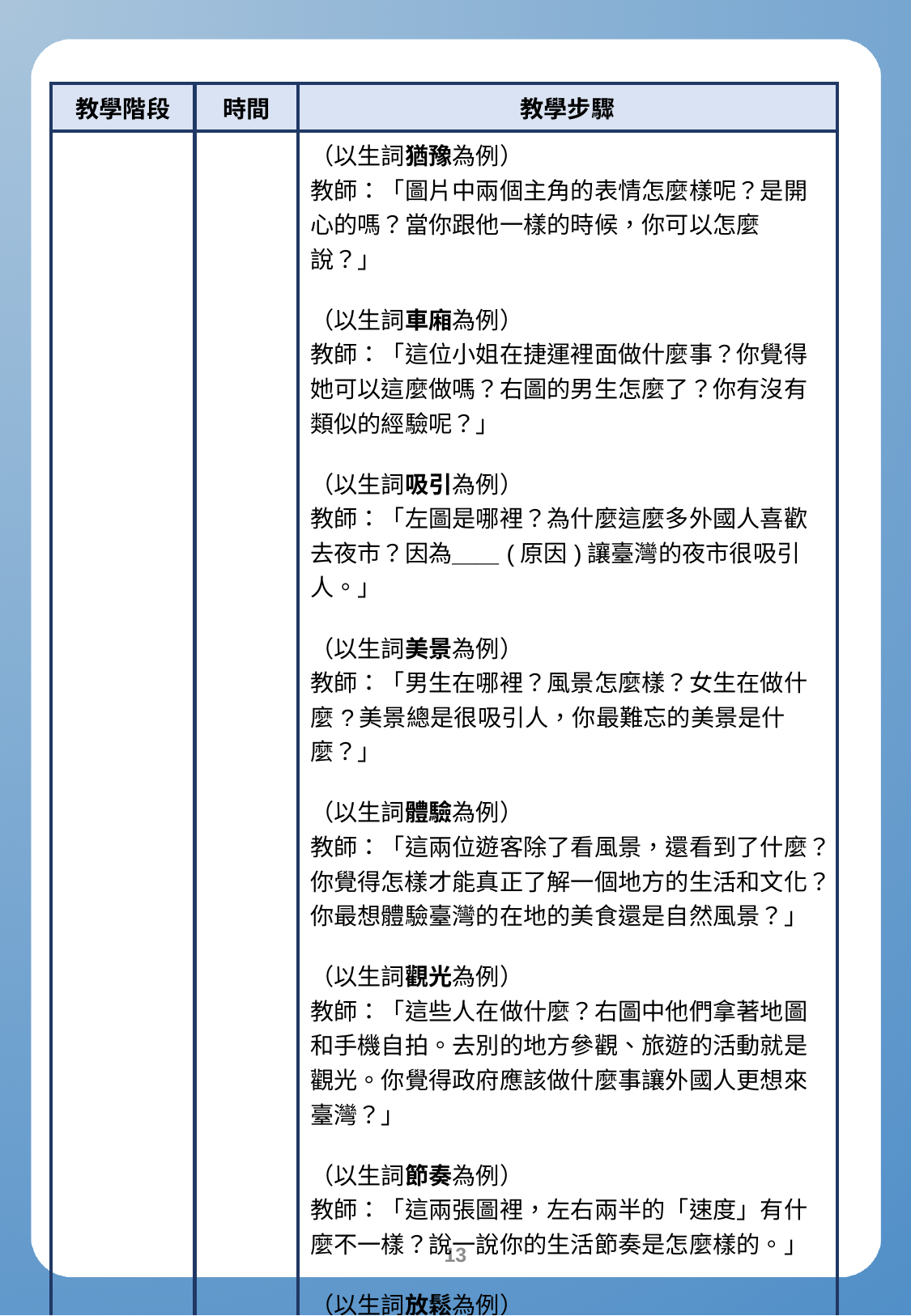

| 教學階段 | 時間 | 教學步驟 |
| --- | --- | --- |
|  |  | （以生詞猶豫為例） 教師：「圖片中兩個主角的表情怎麼樣呢？是開心的嗎？當你跟他一樣的時候，你可以怎麼說？」 （以生詞車廂為例） 教師：「這位小姐在捷運裡面做什麼事？你覺得她可以這麼做嗎？右圖的男生怎麼了？你有沒有類似的經驗呢？」 （以生詞吸引為例） 教師：「左圖是哪裡？為什麼這麼多外國人喜歡去夜市？因為＿＿(原因)讓臺灣的夜市很吸引人。」 （以生詞美景為例） 教師：「男生在哪裡？風景怎麼樣？女生在做什麼?美景總是很吸引人，你最難忘的美景是什麼？」 （以生詞體驗為例） 教師：「這兩位遊客除了看風景，還看到了什麼？你覺得怎樣才能真正了解一個地方的生活和文化？你最想體驗臺灣的在地的美食還是自然風景？」 （以生詞觀光為例） 教師：「這些人在做什麼？右圖中他們拿著地圖和手機自拍。去別的地方參觀、旅遊的活動就是觀光。你覺得政府應該做什麼事讓外國人更想來臺灣？」 （以生詞節奏為例） 教師：「這兩張圖裡，左右兩半的「速度」有什麼不一樣？說一說你的生活節奏是怎麼樣的。」 （以生詞放鬆為例） 教師：「圖片中她們在做什麼呢？她們的感覺可能怎麼樣？做什麼事情可以讓你覺得放鬆？」 |
13